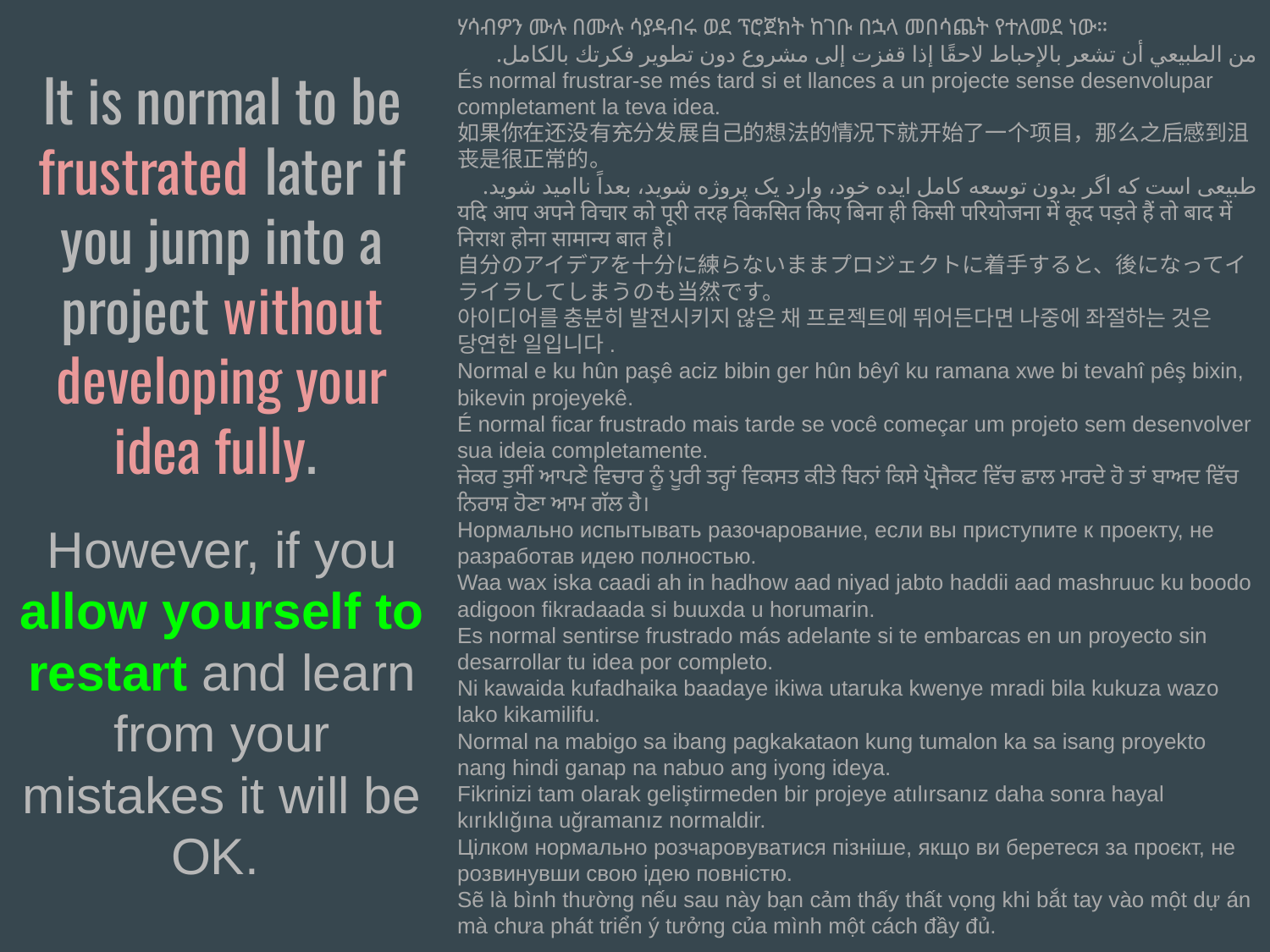

It is normal to be frustrated later if you jump into a project without developing your idea fully.

However, if you allow yourself to restart and learn from your mistakes it will be OK.
ሃሳብዎን ሙሉ በሙሉ ሳያዳብሩ ወደ ፕሮጀክት ከገቡ በኋላ መበሳጨት የተለመደ ነው።
من الطبيعي أن تشعر بالإحباط لاحقًا إذا قفزت إلى مشروع دون تطوير فكرتك بالكامل.
És normal frustrar-se més tard si et llances a un projecte sense desenvolupar completament la teva idea.
如果你在还没有充分发展自己的想法的情况下就开始了一个项目，那么之后感到沮丧是很正常的。
طبیعی است که اگر بدون توسعه کامل ایده خود، وارد یک پروژه شوید، بعداً ناامید شوید.
यदि आप अपने विचार को पूरी तरह विकसित किए बिना ही किसी परियोजना में कूद पड़ते हैं तो बाद में निराश होना सामान्य बात है।
自分のアイデアを十分に練らないままプロジェクトに着手すると、後になってイライラしてしまうのも当然です。
아이디어를 충분히 발전시키지 않은 채 프로젝트에 뛰어든다면 나중에 좌절하는 것은 당연한 일입니다.
Normal e ku hûn paşê aciz bibin ger hûn bêyî ku ramana xwe bi tevahî pêş bixin, bikevin projeyekê.
É normal ficar frustrado mais tarde se você começar um projeto sem desenvolver sua ideia completamente.
ਜੇਕਰ ਤੁਸੀਂ ਆਪਣੇ ਵਿਚਾਰ ਨੂੰ ਪੂਰੀ ਤਰ੍ਹਾਂ ਵਿਕਸਤ ਕੀਤੇ ਬਿਨਾਂ ਕਿਸੇ ਪ੍ਰੋਜੈਕਟ ਵਿੱਚ ਛਾਲ ਮਾਰਦੇ ਹੋ ਤਾਂ ਬਾਅਦ ਵਿੱਚ ਨਿਰਾਸ਼ ਹੋਣਾ ਆਮ ਗੱਲ ਹੈ।
Нормально испытывать разочарование, если вы приступите к проекту, не разработав идею полностью.
Waa wax iska caadi ah in hadhow aad niyad jabto haddii aad mashruuc ku boodo adigoon fikradaada si buuxda u horumarin.
Es normal sentirse frustrado más adelante si te embarcas en un proyecto sin desarrollar tu idea por completo.
Ni kawaida kufadhaika baadaye ikiwa utaruka kwenye mradi bila kukuza wazo lako kikamilifu.
Normal na mabigo sa ibang pagkakataon kung tumalon ka sa isang proyekto nang hindi ganap na nabuo ang iyong ideya.
Fikrinizi tam olarak geliştirmeden bir projeye atılırsanız daha sonra hayal kırıklığına uğramanız normaldir.
Цілком нормально розчаровуватися пізніше, якщо ви беретеся за проєкт, не розвинувши свою ідею повністю.
Sẽ là bình thường nếu sau này bạn cảm thấy thất vọng khi bắt tay vào một dự án mà chưa phát triển ý tưởng của mình một cách đầy đủ.